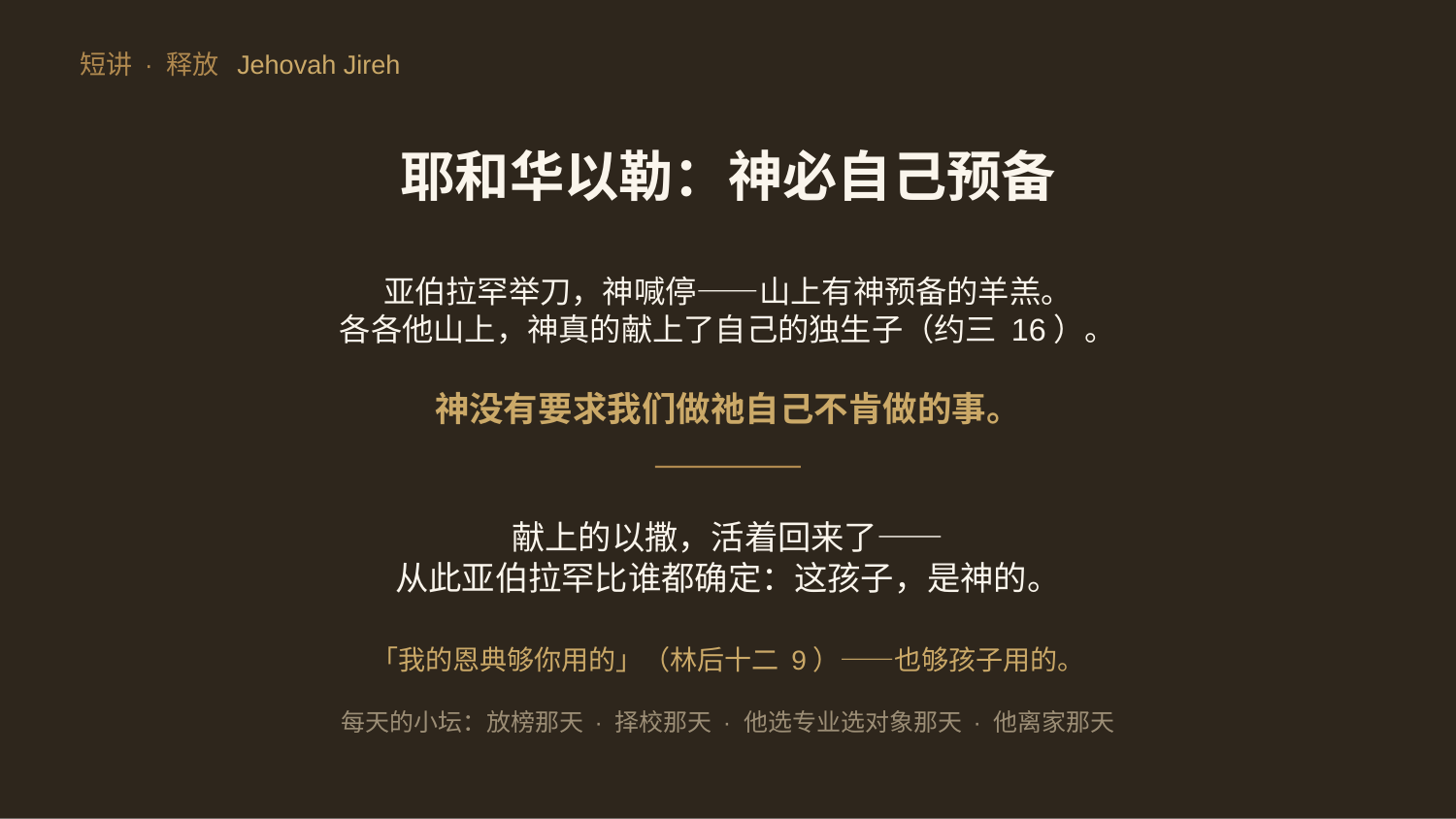

短讲 · 释放  Jehovah Jireh
耶和华以勒：神必自己预备
亚伯拉罕举刀，神喊停——山上有神预备的羊羔。
各各他山上，神真的献上了自己的独生子（约三 16）。
神没有要求我们做祂自己不肯做的事。

献上的以撒，活着回来了——
从此亚伯拉罕比谁都确定：这孩子，是神的。
「我的恩典够你用的」（林后十二 9）——也够孩子用的。
每天的小坛：放榜那天 · 择校那天 · 他选专业选对象那天 · 他离家那天